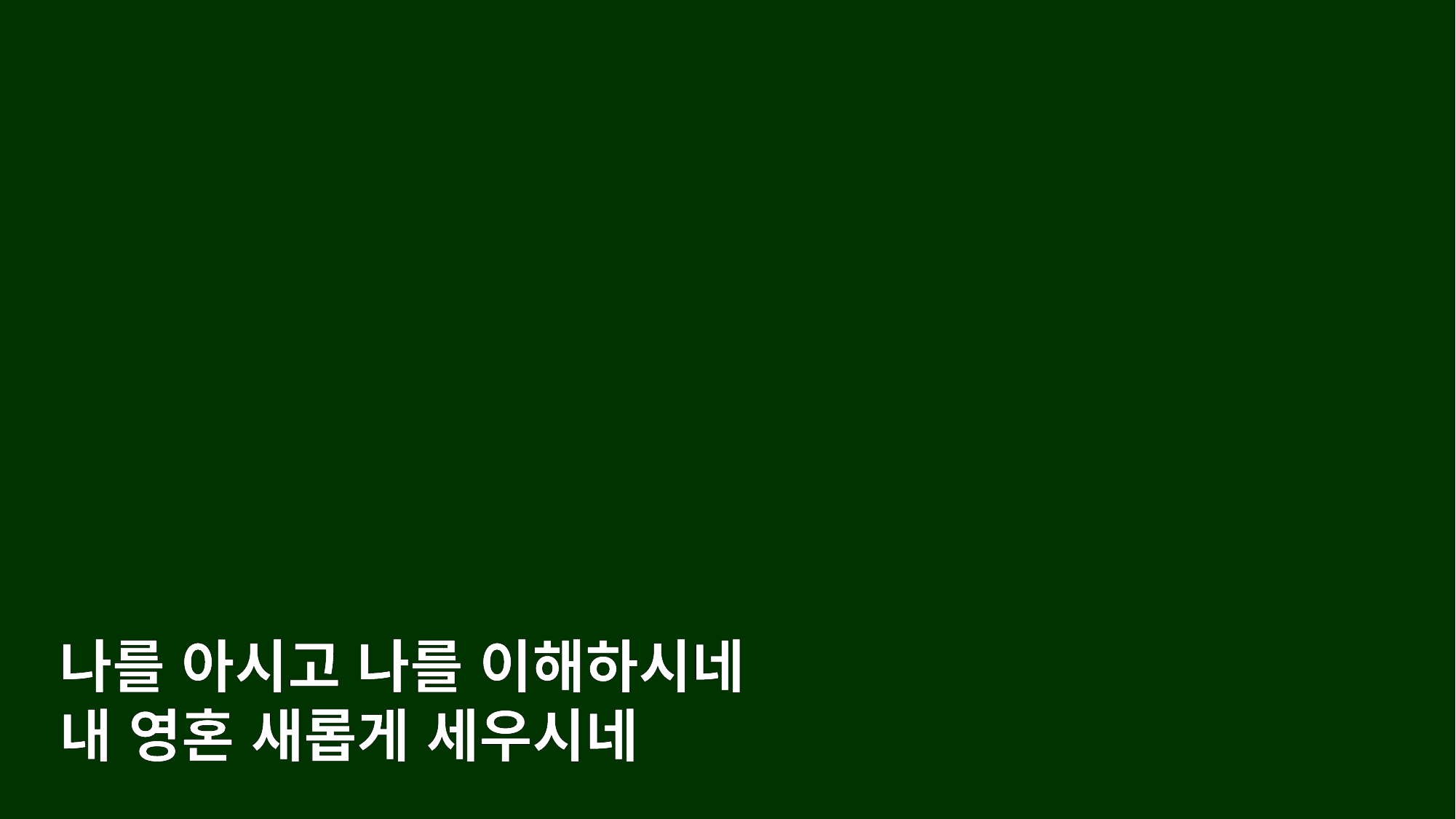

나를 아시고 나를 이해하시네
내 영혼 새롭게 세우시네